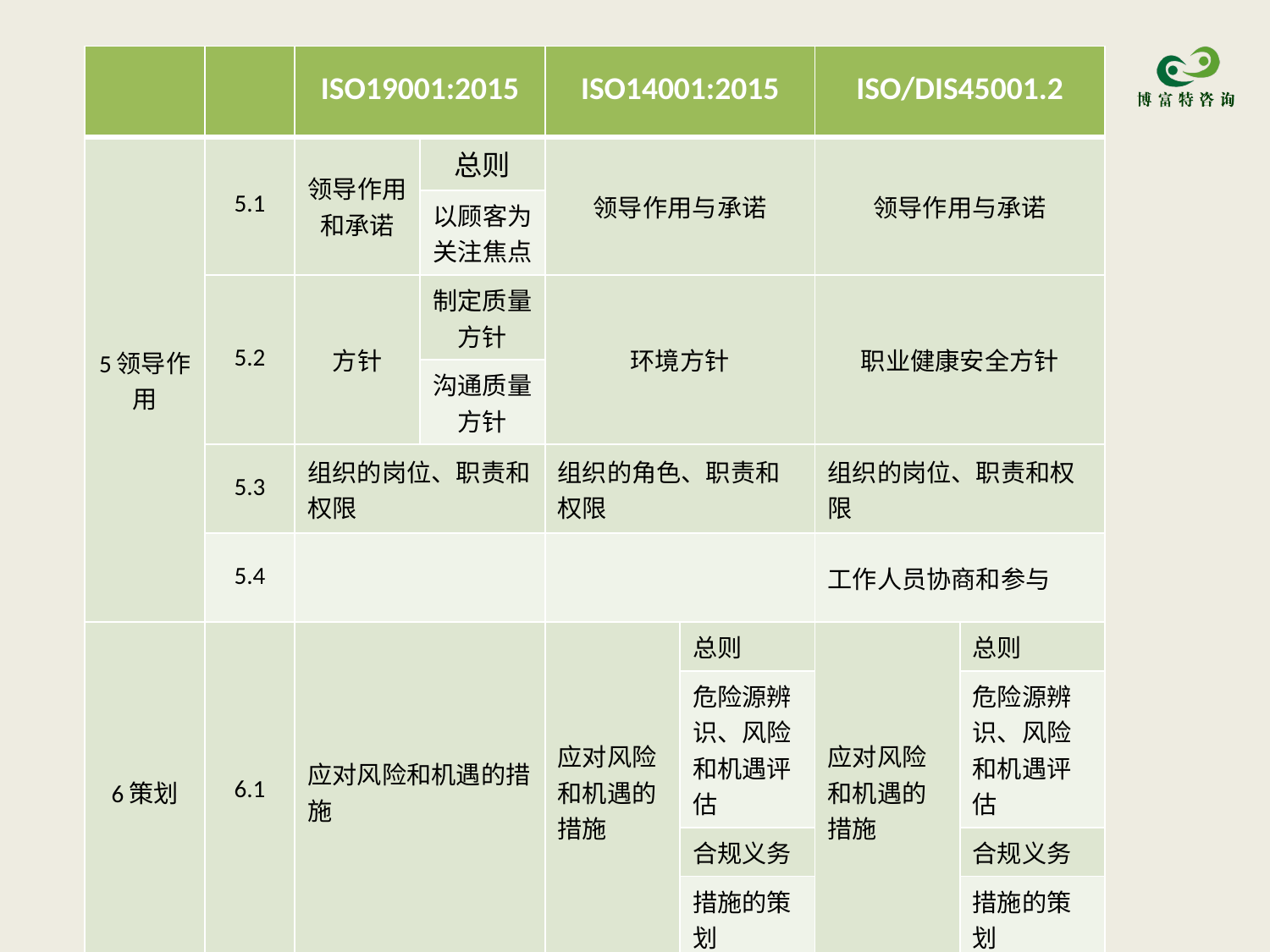

|  |  | ISO19001:2015 |  | ISO14001:2015 |  | ISO/DIS45001.2 |  |
| --- | --- | --- | --- | --- | --- | --- | --- |
| 5领导作用 | 5.1 | 领导作用和承诺 | 总则 | 领导作用与承诺 |  | 领导作用与承诺 |  |
|  |  |  | 以顾客为关注焦点 |  |  |  |  |
|  | 5.2 | 方针 | 制定质量方针 | 环境方针 |  | 职业健康安全方针 |  |
|  |  |  | 沟通质量方针 |  |  |  |  |
|  | 5.3 | 组织的岗位、职责和权限 |  | 组织的角色、职责和权限 |  | 组织的岗位、职责和权限 |  |
|  | 5.4 |  |  |  |  | 工作人员协商和参与 |  |
| 6策划 | 6.1 | 应对风险和机遇的措施 |  | 应对风险和机遇的措施 | 总则 | 应对风险和机遇的措施 | 总则 |
|  |  |  |  |  | 危险源辨识、风险和机遇评估 |  | 危险源辨识、风险和机遇评估 |
|  |  |  |  |  | 合规义务 |  | 合规义务 |
|  |  |  |  |  | 措施的策划 |  | 措施的策划 |
|  |  |  |  |  |  |  |  |